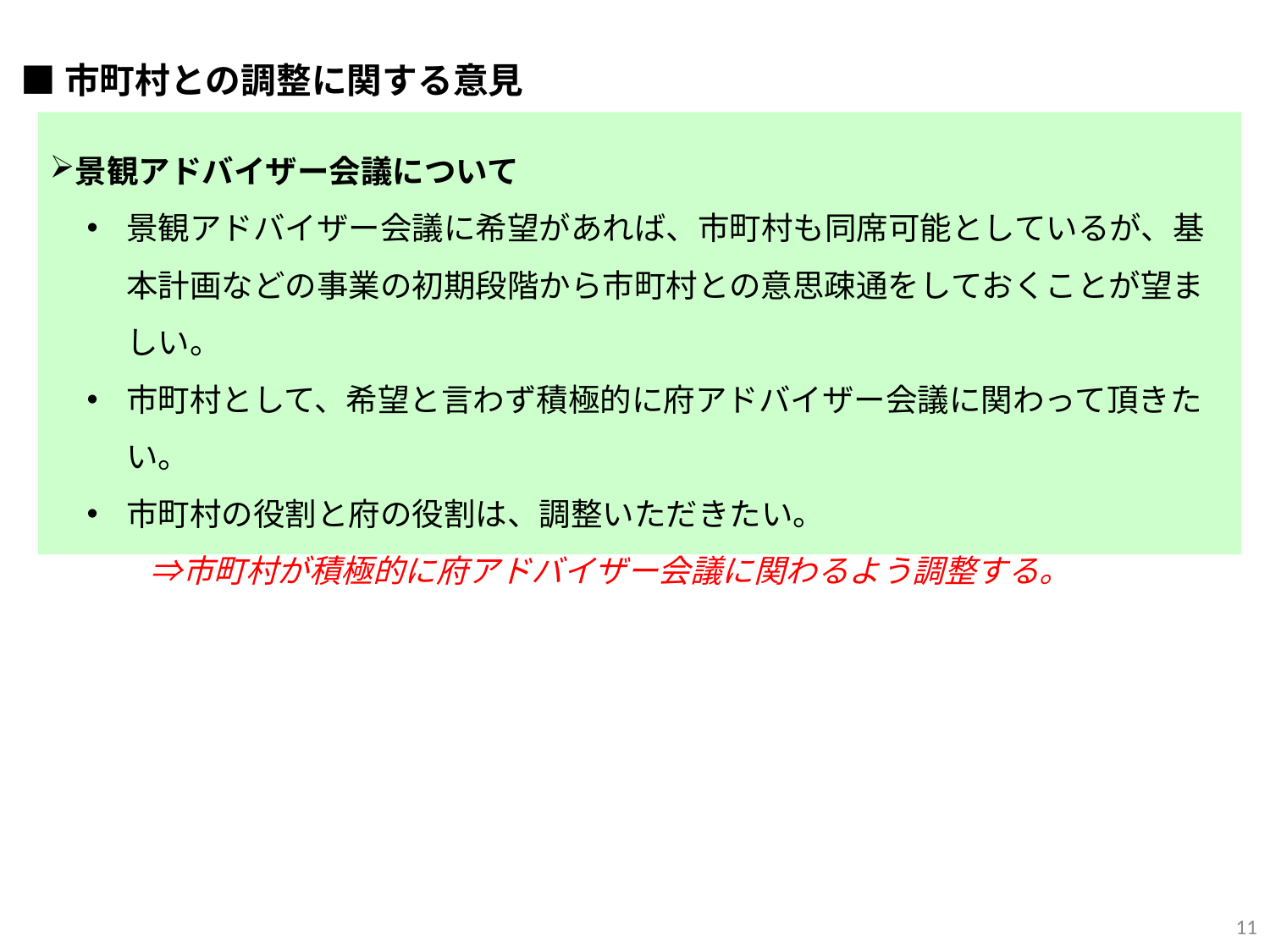

■市町村との調整に関する意見
■市町村との調整に関する意見

景観アドバイザー会議について
景観アドバイザー会議に希望があれば、市町村も同席可能としているが、基本計画などの事業の初期段階から市町村との意思疎通をしておくことが望ましい。（中嶋委員）
市町村として、希望と言わず積極的に府アドバイザー会議に関わりたい。（辰谷委員）
市町村の役割と府の役割は、調整いただきたい。（辰谷委員）
　　⇒市町村との調整が必要
　　⇒併せて、事業課との調整が必要

景観アドバイザー会議について
景観アドバイザー会議に希望があれば、市町村も同席可能としているが、基本計画などの事業の初期段階から市町村との意思疎通をしておくことが望ましい。
市町村として、希望と言わず積極的に府アドバイザー会議に関わって頂きたい。
市町村の役割と府の役割は、調整いただきたい。
　　⇒市町村が積極的に府アドバイザー会議に関わるよう調整する。
11